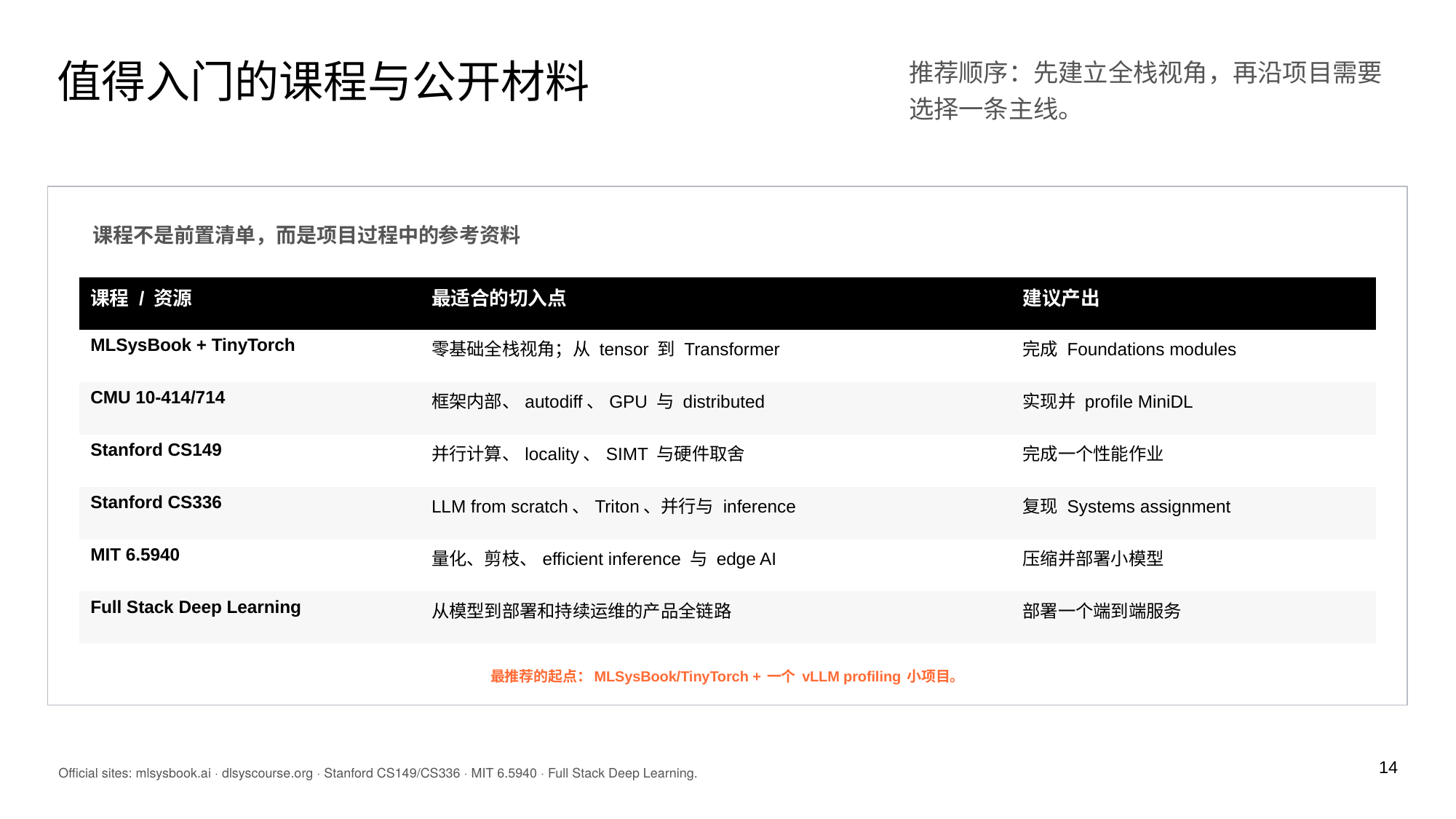

值得入门的课程与公开材料
推荐顺序：先建立全栈视角，再沿项目需要选择一条主线。

课程不是前置清单，而是项目过程中的参考资料
| 课程 / 资源 | 最适合的切入点 | 建议产出 |
| --- | --- | --- |
| MLSysBook + TinyTorch | 零基础全栈视角；从 tensor 到 Transformer | 完成 Foundations modules |
| CMU 10-414/714 | 框架内部、autodiff、GPU 与 distributed | 实现并 profile MiniDL |
| Stanford CS149 | 并行计算、locality、SIMT 与硬件取舍 | 完成一个性能作业 |
| Stanford CS336 | LLM from scratch、Triton、并行与 inference | 复现 Systems assignment |
| MIT 6.5940 | 量化、剪枝、efficient inference 与 edge AI | 压缩并部署小模型 |
| Full Stack Deep Learning | 从模型到部署和持续运维的产品全链路 | 部署一个端到端服务 |
最推荐的起点：MLSysBook/TinyTorch + 一个 vLLM profiling 小项目。
14
Official sites: mlsysbook.ai · dlsyscourse.org · Stanford CS149/CS336 · MIT 6.5940 · Full Stack Deep Learning.